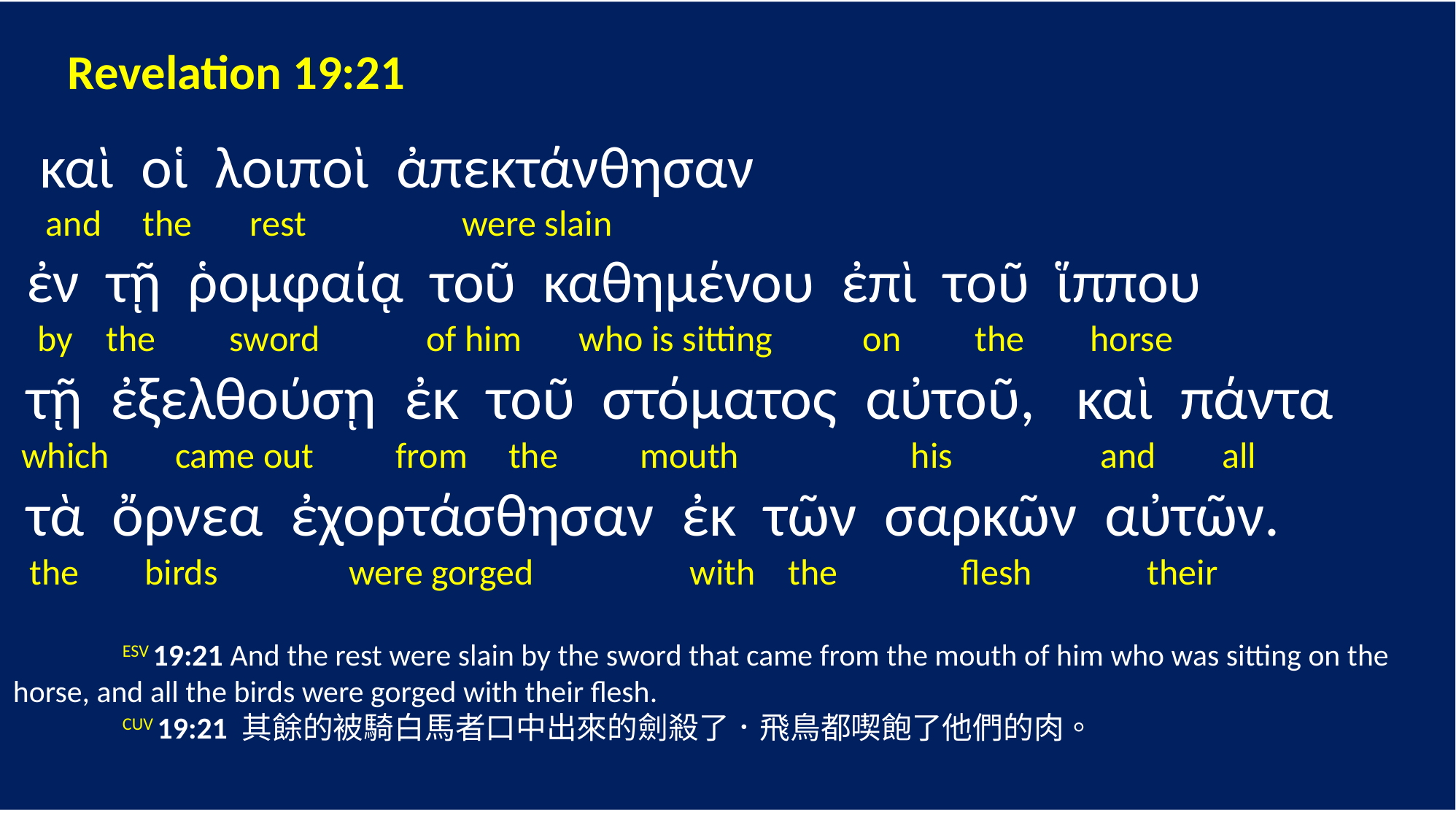

Revelation 19:21

  καὶ  οἱ  λοιποὶ  ἀπεκτάνθησαν
    and     the       rest                   were slain
 ἐν  τῇ  ῥομφαίᾳ  τοῦ  καθημένου  ἐπὶ  τοῦ  ἵππου
   by    the         sword             of him       who is sitting           on         the        horse
 τῇ  ἐξελθούσῃ  ἐκ  τοῦ  στόματος  αὐτοῦ,   καὶ  πάντα
 which        came out          from     the          mouth                     his                  and        all
 τὰ  ὄρνεα  ἐχορτάσθησαν  ἐκ  τῶν  σαρκῶν  αὐτῶν.
  the        birds                were gorged                   with    the               flesh              their

	ESV 19:21 And the rest were slain by the sword that came from the mouth of him who was sitting on the horse, and all the birds were gorged with their flesh.
	CUV 19:21 其餘的被騎白馬者口中出來的劍殺了．飛鳥都喫飽了他們的肉。